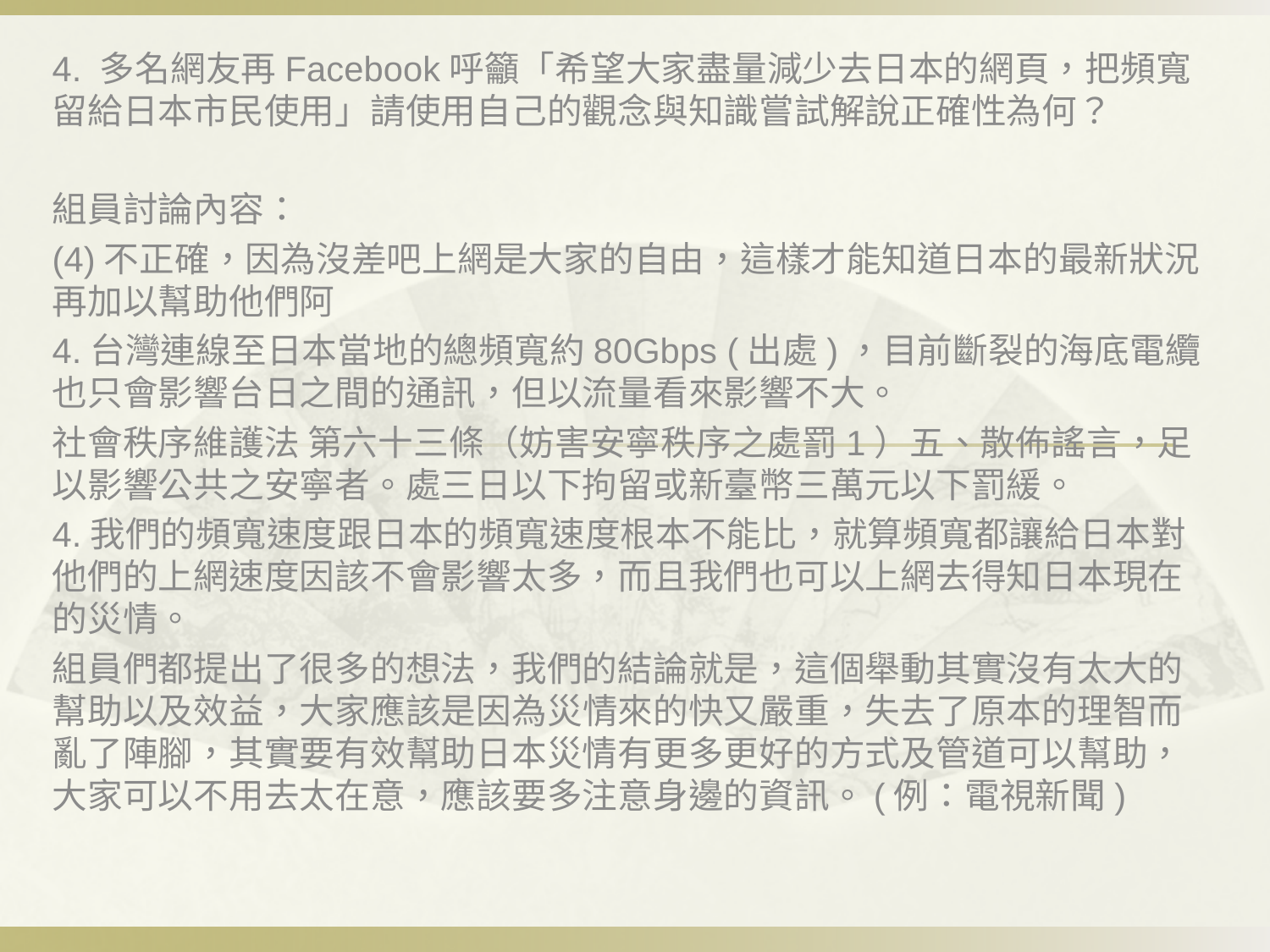

#
4. 多名網友再Facebook呼籲「希望大家盡量減少去日本的網頁，把頻寬留給日本市民使用」請使用自己的觀念與知識嘗試解說正確性為何？

組員討論內容：
(4)不正確，因為沒差吧上網是大家的自由，這樣才能知道日本的最新狀況再加以幫助他們阿
4.台灣連線至日本當地的總頻寬約80Gbps (出處)，目前斷裂的海底電纜也只會影響台日之間的通訊，但以流量看來影響不大。
社會秩序維護法 第六十三條（妨害安寧秩序之處罰1）五、散佈謠言，足以影響公共之安寧者。處三日以下拘留或新臺幣三萬元以下罰緩。
4.我們的頻寬速度跟日本的頻寬速度根本不能比，就算頻寬都讓給日本對他們的上網速度因該不會影響太多，而且我們也可以上網去得知日本現在的災情。
組員們都提出了很多的想法，我們的結論就是，這個舉動其實沒有太大的幫助以及效益，大家應該是因為災情來的快又嚴重，失去了原本的理智而亂了陣腳，其實要有效幫助日本災情有更多更好的方式及管道可以幫助，大家可以不用去太在意，應該要多注意身邊的資訊。(例：電視新聞)